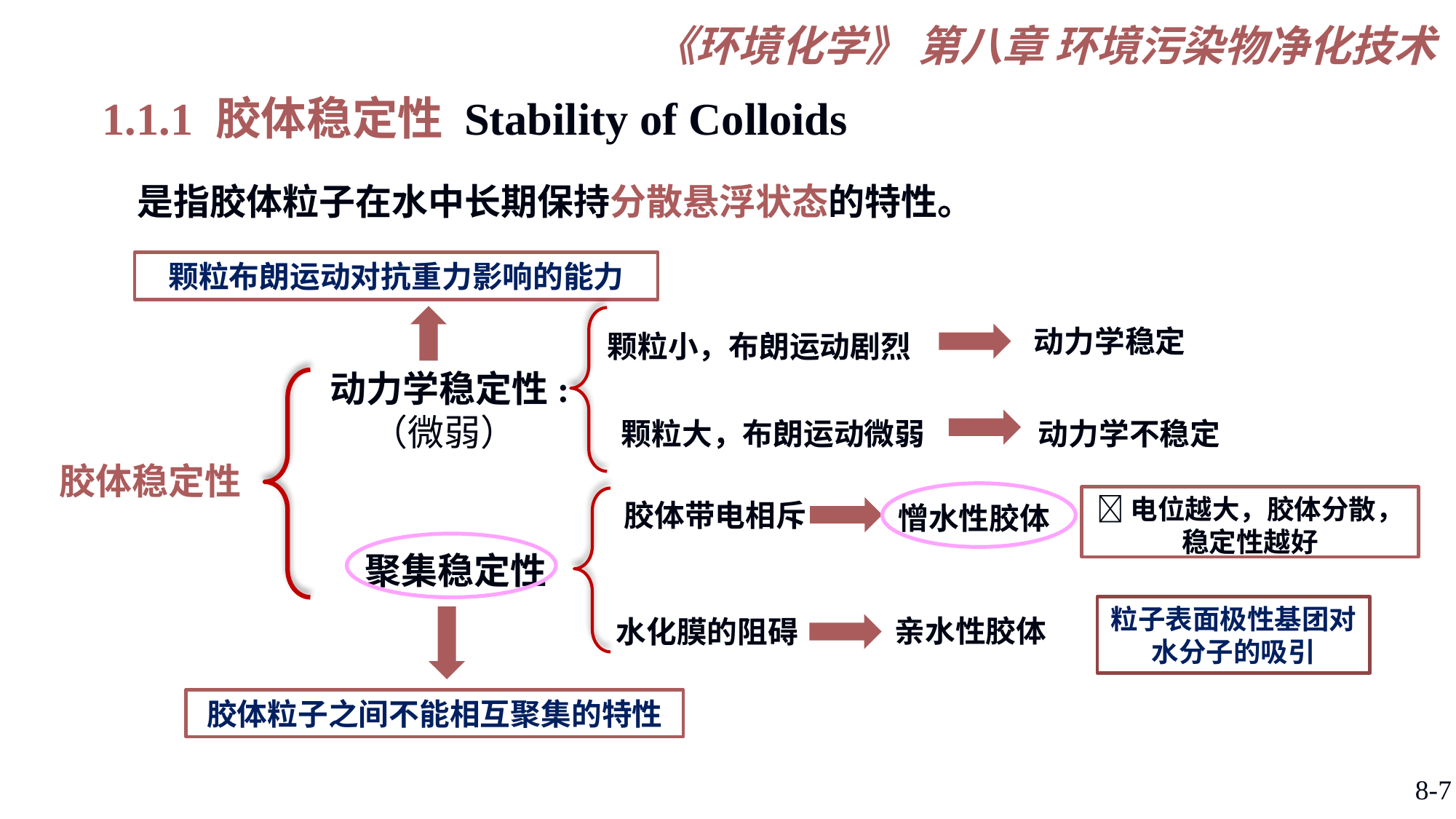

1.1.1 胶体稳定性 Stability of Colloids

是指胶体粒子在水中长期保持分散悬浮状态的特性。

颗粒布朗运动对抗重力影响的能力

动力学稳定
颗粒小，布朗运动剧烈

动力学稳定性:
    （微弱）

颗粒大，布朗运动微弱
动力学不稳定
胶体稳定性

ζ电位越大，胶体分散，
稳定性越好

胶体带电相斥
憎水性胶体

 聚集稳定性
粒子表面极性基团对水分子的吸引

亲水性胶体胶体
水化膜的阻碍

胶体粒子之间不能相互聚集的特性
8-7